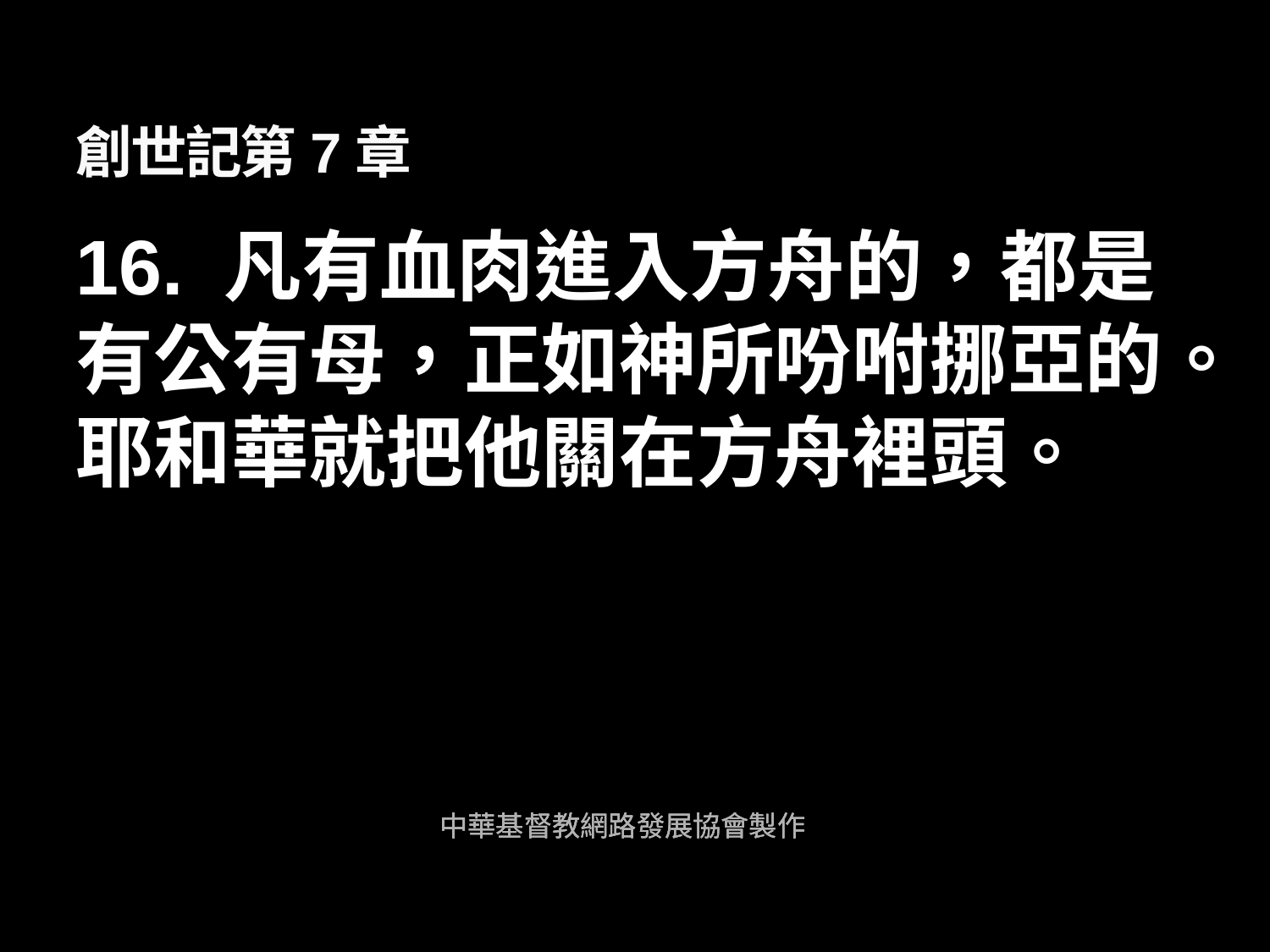

# 創世記第7章
16. 凡有血肉進入方舟的，都是有公有母，正如神所吩咐挪亞的。耶和華就把他關在方舟裡頭。